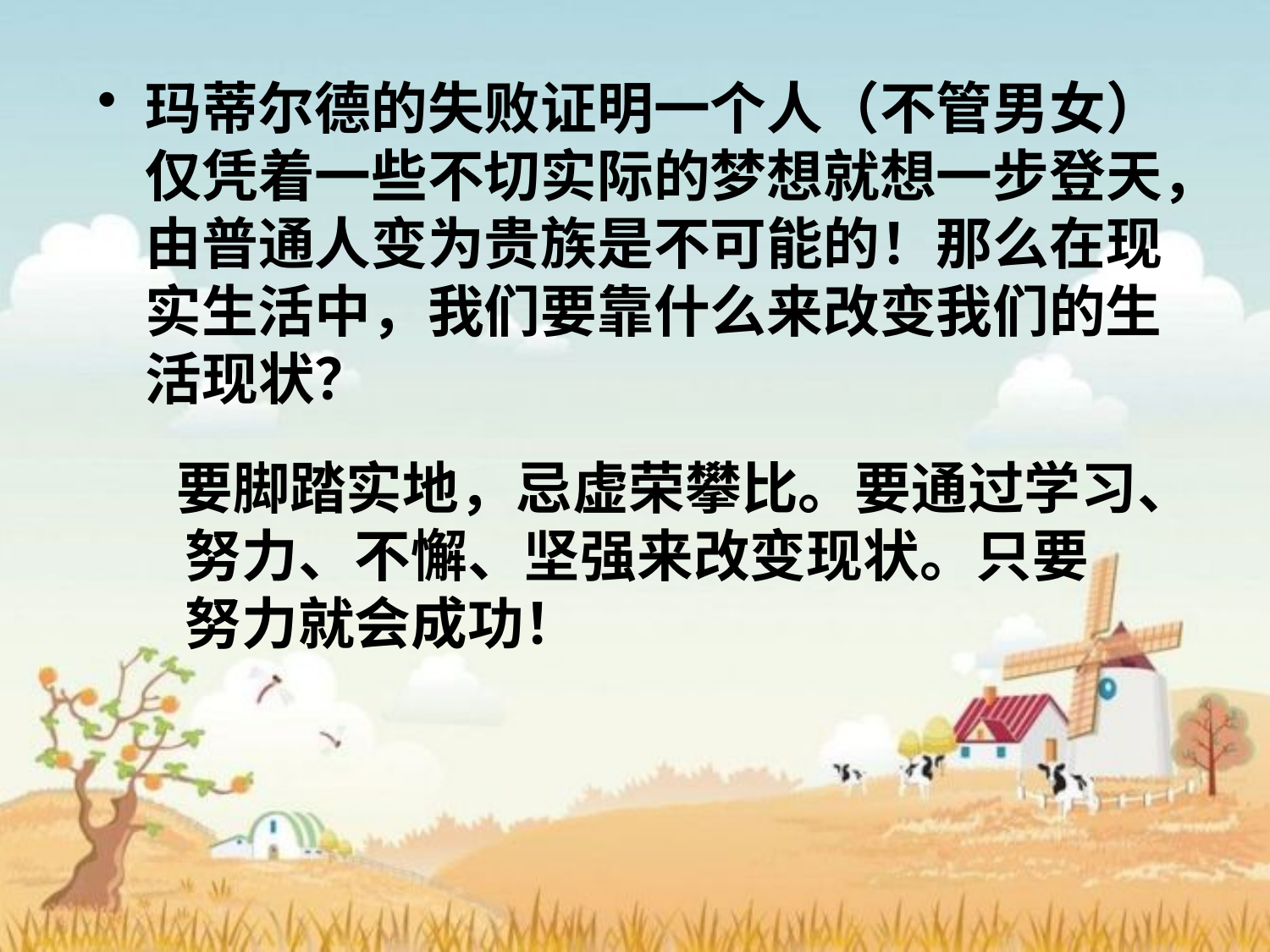

玛蒂尔德的失败证明一个人（不管男女）仅凭着一些不切实际的梦想就想一步登天，由普通人变为贵族是不可能的！那么在现实生活中，我们要靠什么来改变我们的生活现状？
  要脚踏实地，忌虚荣攀比。要通过学习、努力、不懈、坚强来改变现状。只要努力就会成功！